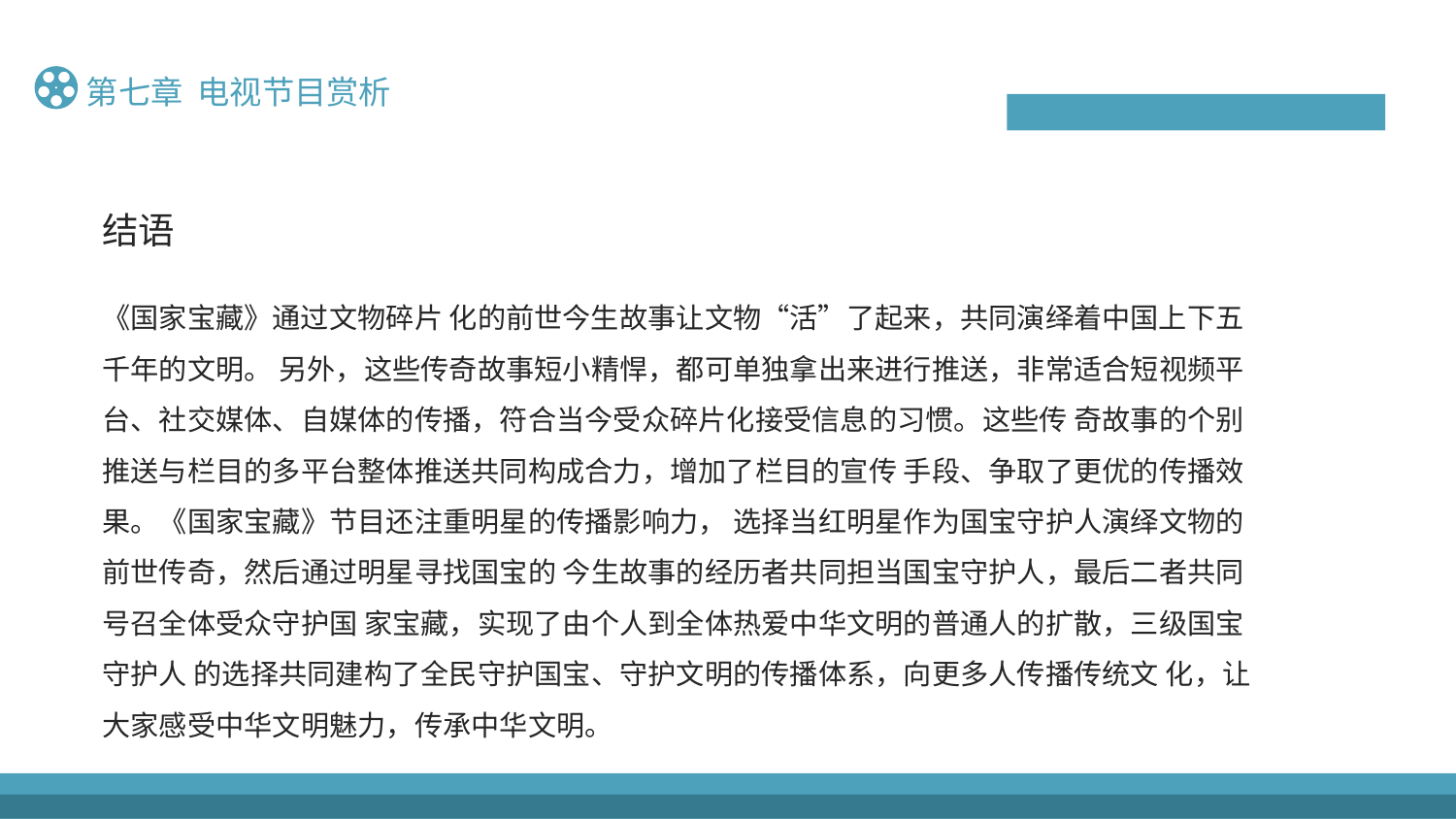

第七章  电视节目赏析

结语
《国家宝藏》通过文物碎片 化的前世今生故事让文物“活”了起来，共同演绎着中国上下五千年的文明。 另外，这些传奇故事短小精悍，都可单独拿出来进行推送，非常适合短视频平 台、社交媒体、自媒体的传播，符合当今受众碎片化接受信息的习惯。这些传 奇故事的个别推送与栏目的多平台整体推送共同构成合力，增加了栏目的宣传 手段、争取了更优的传播效果。《国家宝藏》节目还注重明星的传播影响力， 选择当红明星作为国宝守护人演绎文物的前世传奇，然后通过明星寻找国宝的 今生故事的经历者共同担当国宝守护人，最后二者共同号召全体受众守护国 家宝藏，实现了由个人到全体热爱中华文明的普通人的扩散，三级国宝守护人 的选择共同建构了全民守护国宝、守护文明的传播体系，向更多人传播传统文 化，让大家感受中华文明魅力，传承中华文明。